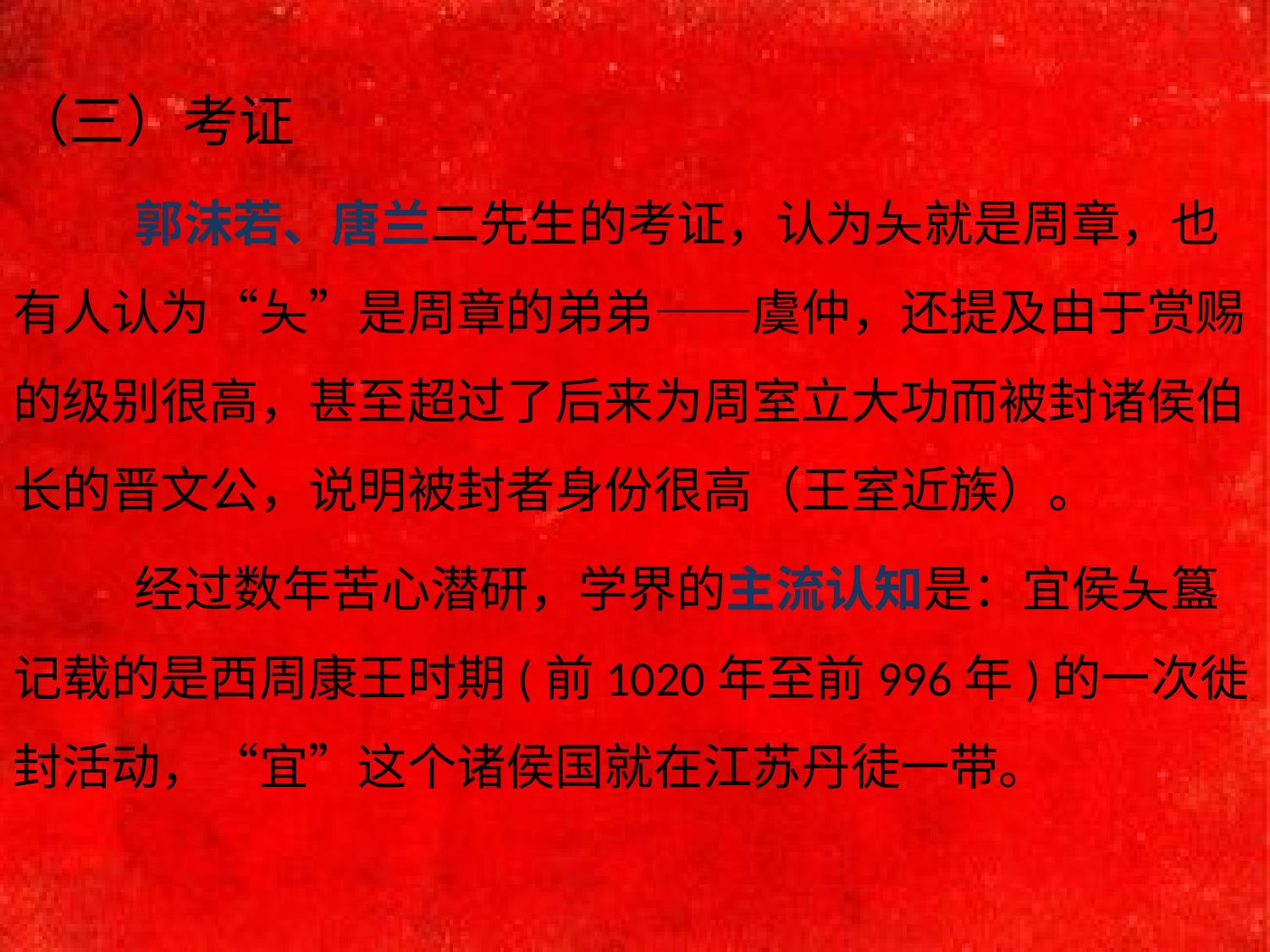

（三）考证
          郭沫若、唐兰二先生的考证，认为夨就是周章，也有人认为“夨”是周章的弟弟——虞仲，还提及由于赏赐的级别很高，甚至超过了后来为周室立大功而被封诸侯伯长的晋文公，说明被封者身份很高（王室近族）。
          经过数年苦心潜研，学界的主流认知是：宜侯夨簋记载的是西周康王时期(前1020年至前996年)的一次徙封活动，“宜”这个诸侯国就在江苏丹徒一带。